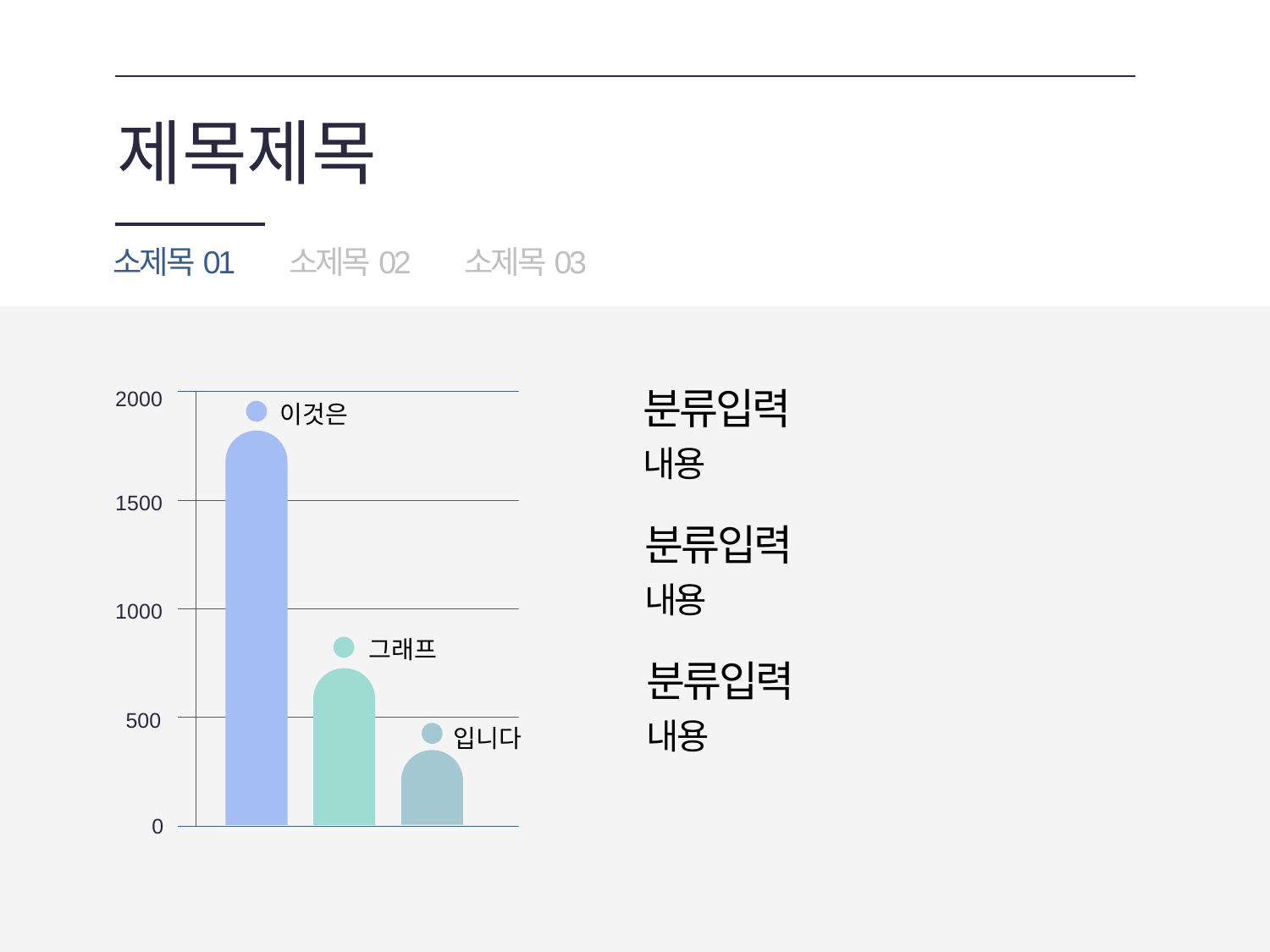

제목제목
소제목01
소제목02
소제목03
분류입력
내용
2000
1500
1000
500
 0

이것은

분류입력
내용
그래프

분류입력
내용

입니다

7